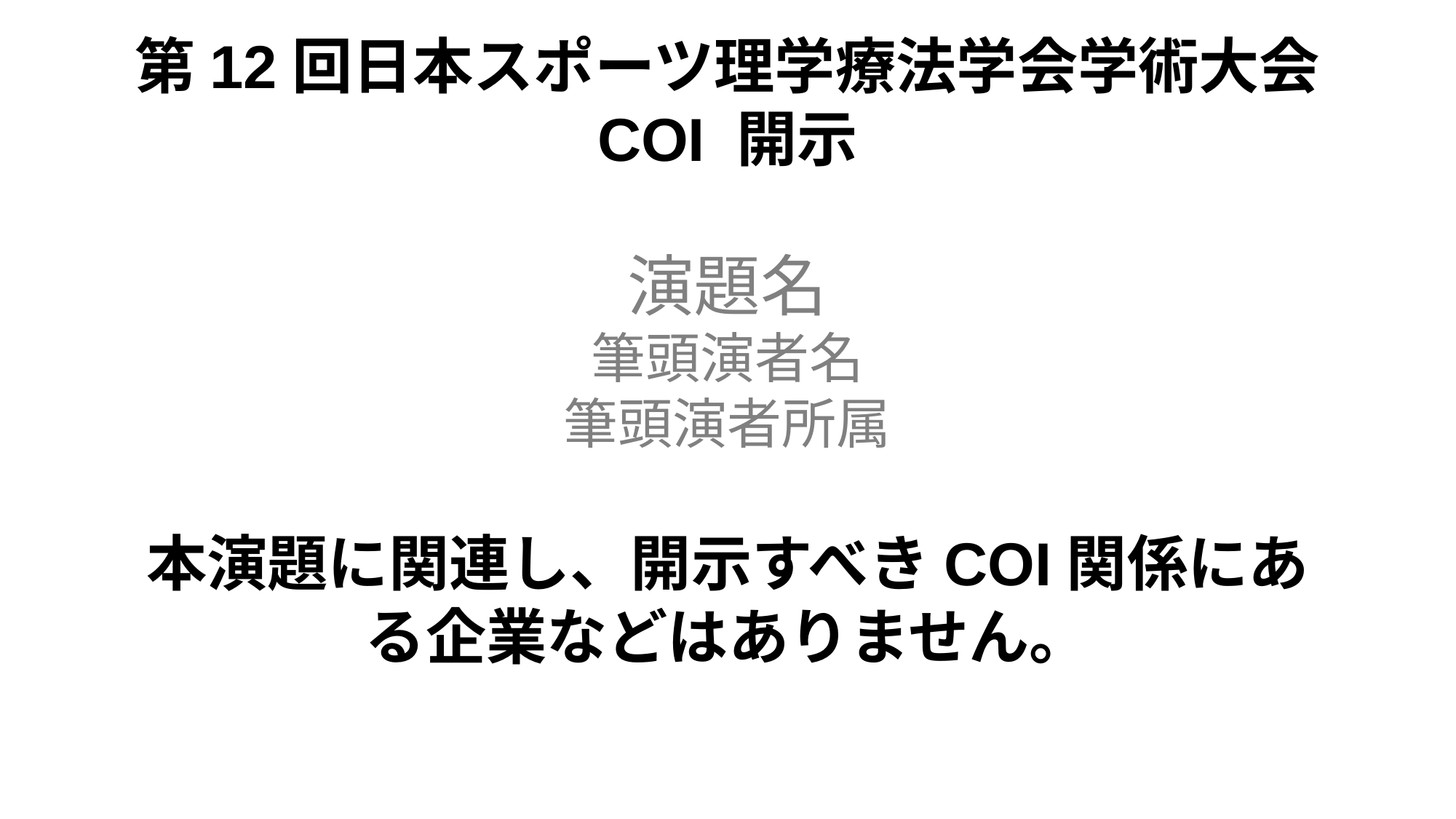

第12回日本スポーツ理学療法学会学術大会
COI 開示
演題名
筆頭演者名
筆頭演者所属
本演題に関連し、開示すべきCOI関係にある企業などはありません。